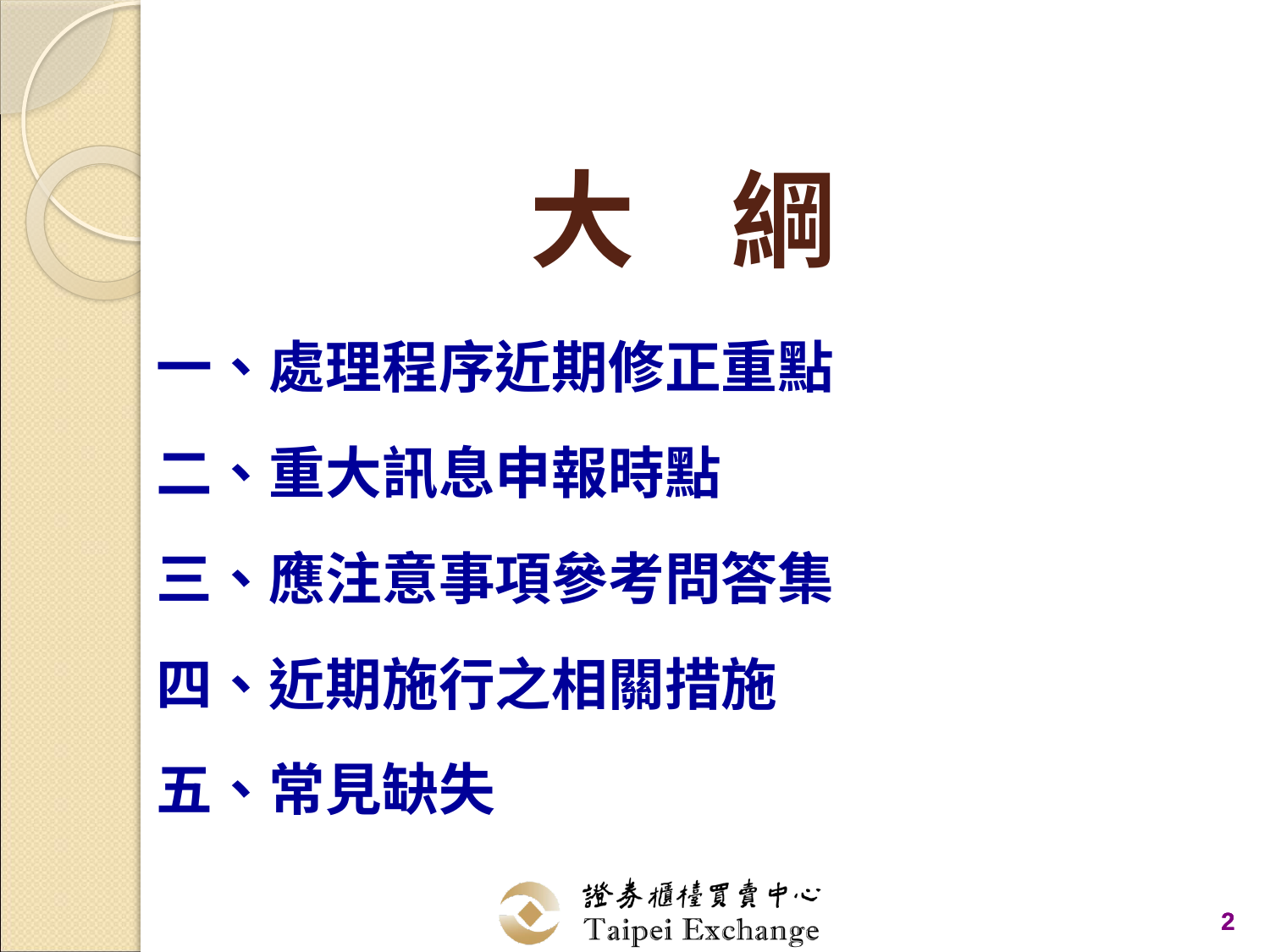

# 大    綱
一、處理程序近期修正重點

二、重大訊息申報時點

三、應注意事項參考問答集

四、近期施行之相關措施

五、常見缺失

2
2
2